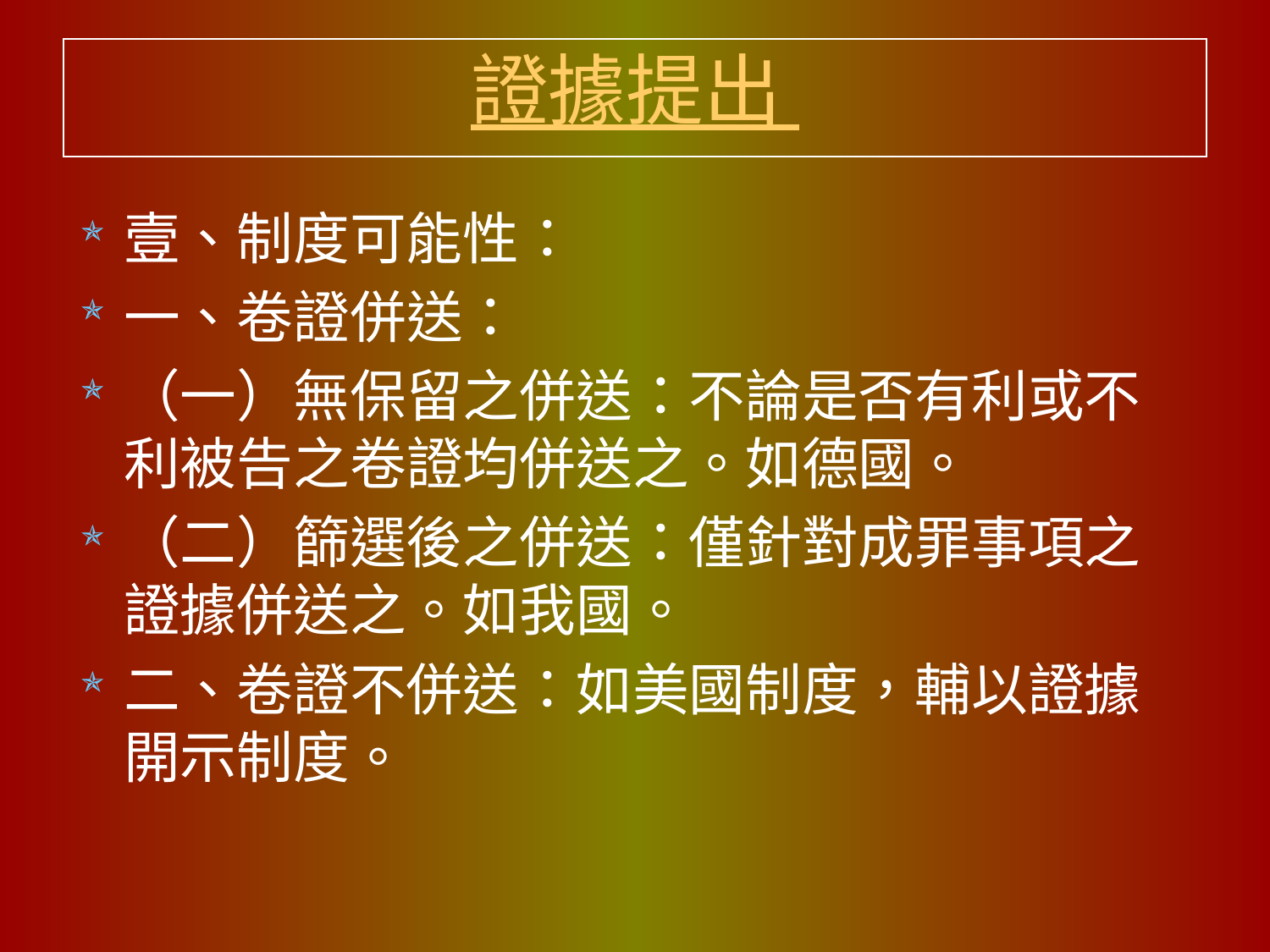

# 證據提出
壹、制度可能性：
一、卷證併送：
（一）無保留之併送：不論是否有利或不利被告之卷證均併送之。如德國。
（二）篩選後之併送：僅針對成罪事項之證據併送之。如我國。
二、卷證不併送：如美國制度，輔以證據開示制度。